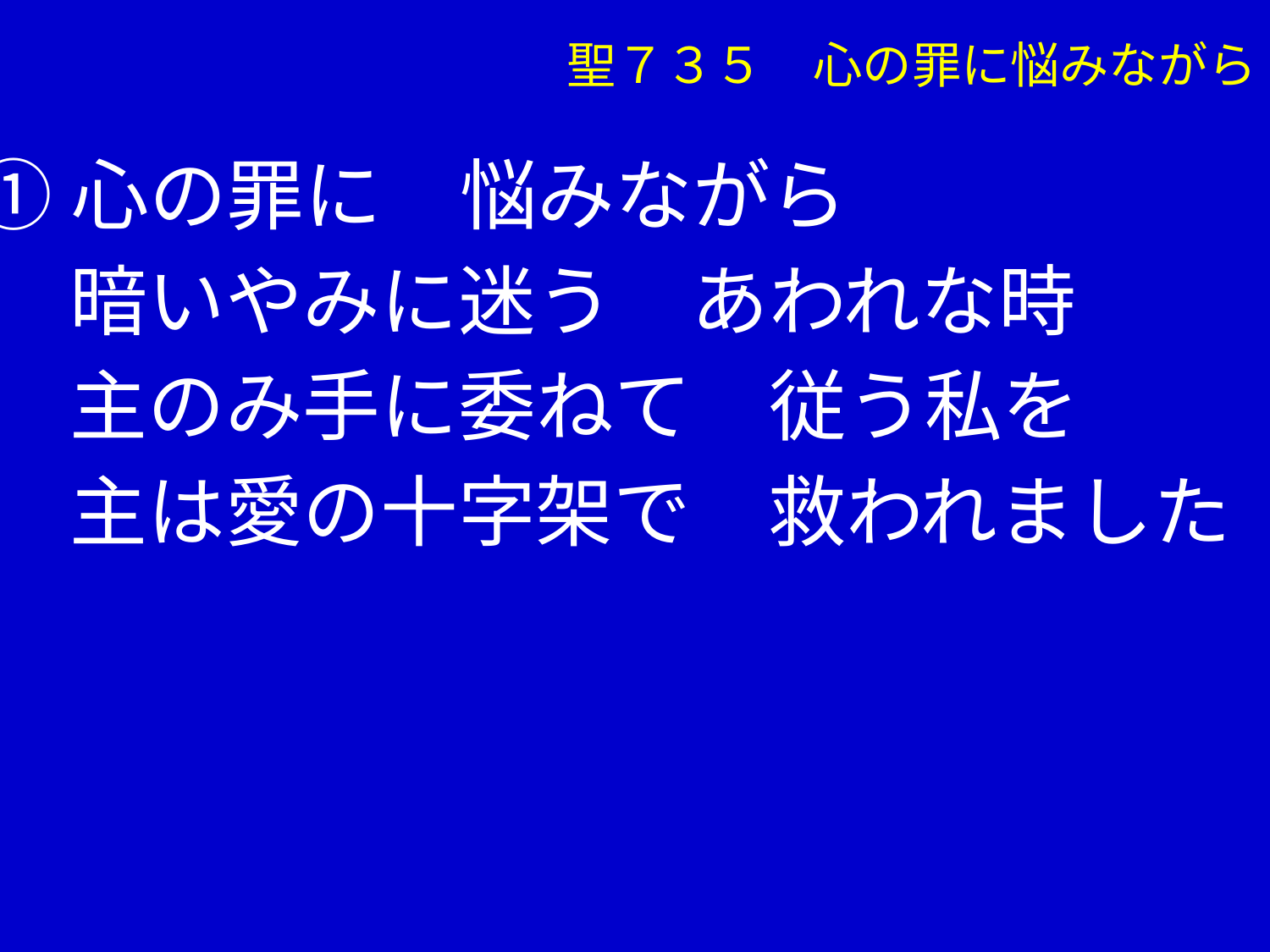

聖７３５　心の罪に悩みながら
①心の罪に　悩みながら
　 暗いやみに迷う　あわれな時
　 主のみ手に委ねて　従う私を
　 主は愛の十字架で　救われました